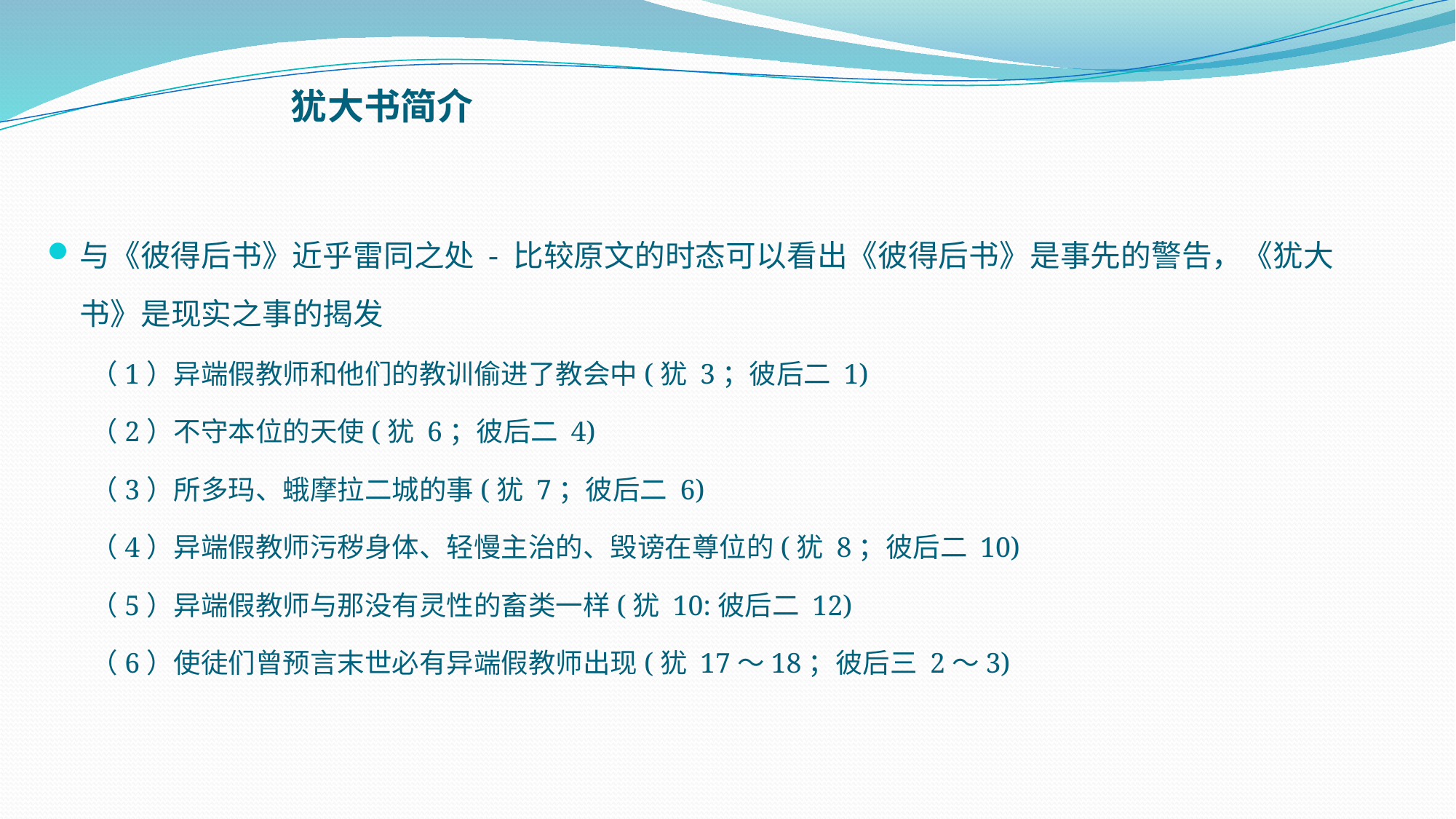

# 犹大书简介
与《彼得后书》近乎雷同之处 - 比较原文的时态可以看出《彼得后书》是事先的警告，《犹大书》是现实之事的揭发
（1）异端假教师和他们的教训偷进了教会中(犹 3；彼后二 1)
（2）不守本位的天使(犹 6；彼后二 4)
（3）所多玛、蛾摩拉二城的事(犹 7；彼后二 6)
（4）异端假教师污秽身体、轻慢主治的、毁谤在尊位的(犹 8；彼后二 10)
（5）异端假教师与那没有灵性的畜类一样(犹 10:彼后二 12)
（6）使徒们曾预言末世必有异端假教师出现(犹 17～18；彼后三 2～3)